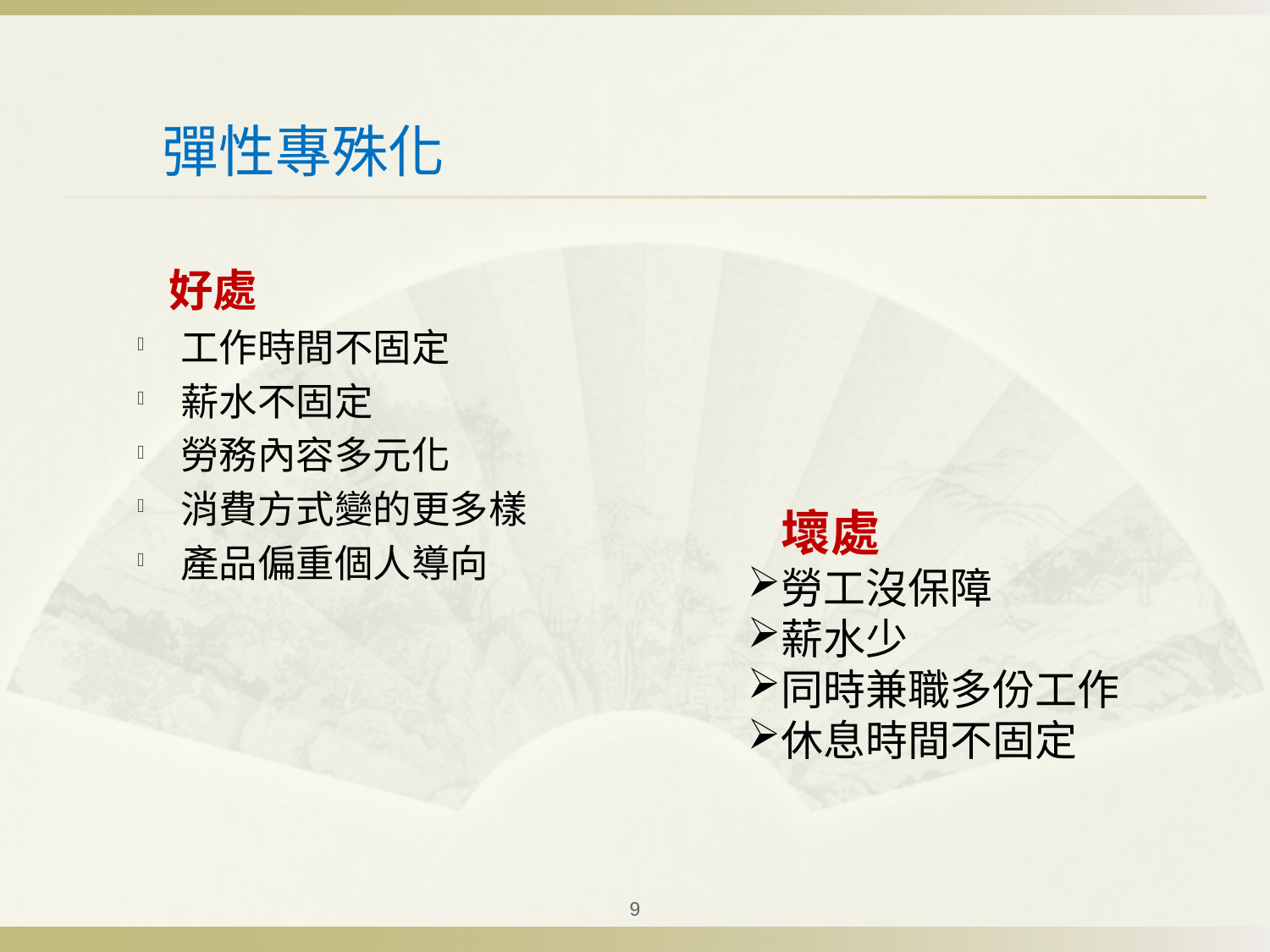

# 彈性專殊化
   好處
工作時間不固定
薪水不固定
勞務內容多元化
消費方式變的更多樣
產品偏重個人導向

  壞處
勞工沒保障
薪水少
同時兼職多份工作
休息時間不固定
9